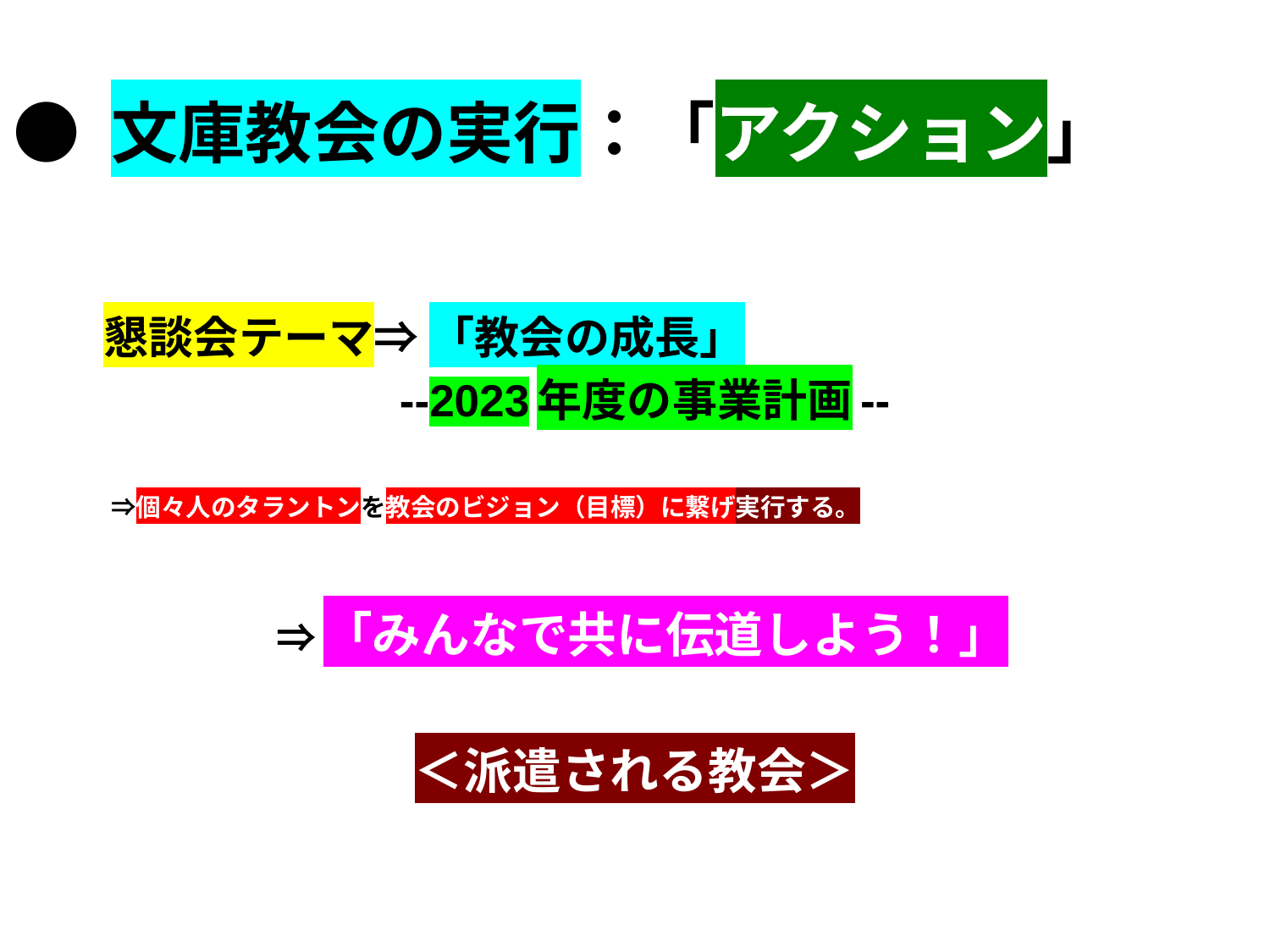

# ● 文庫教会の実行：「アクション」

　懇談会テーマ⇒ 「教会の成長」
　　　　　　　--2023年度の事業計画--

　⇒個々人のタラントンを教会のビジョン（目標）に繋げ実行する。

  ⇒「みんなで共に伝道しよう！」

＜派遣される教会＞